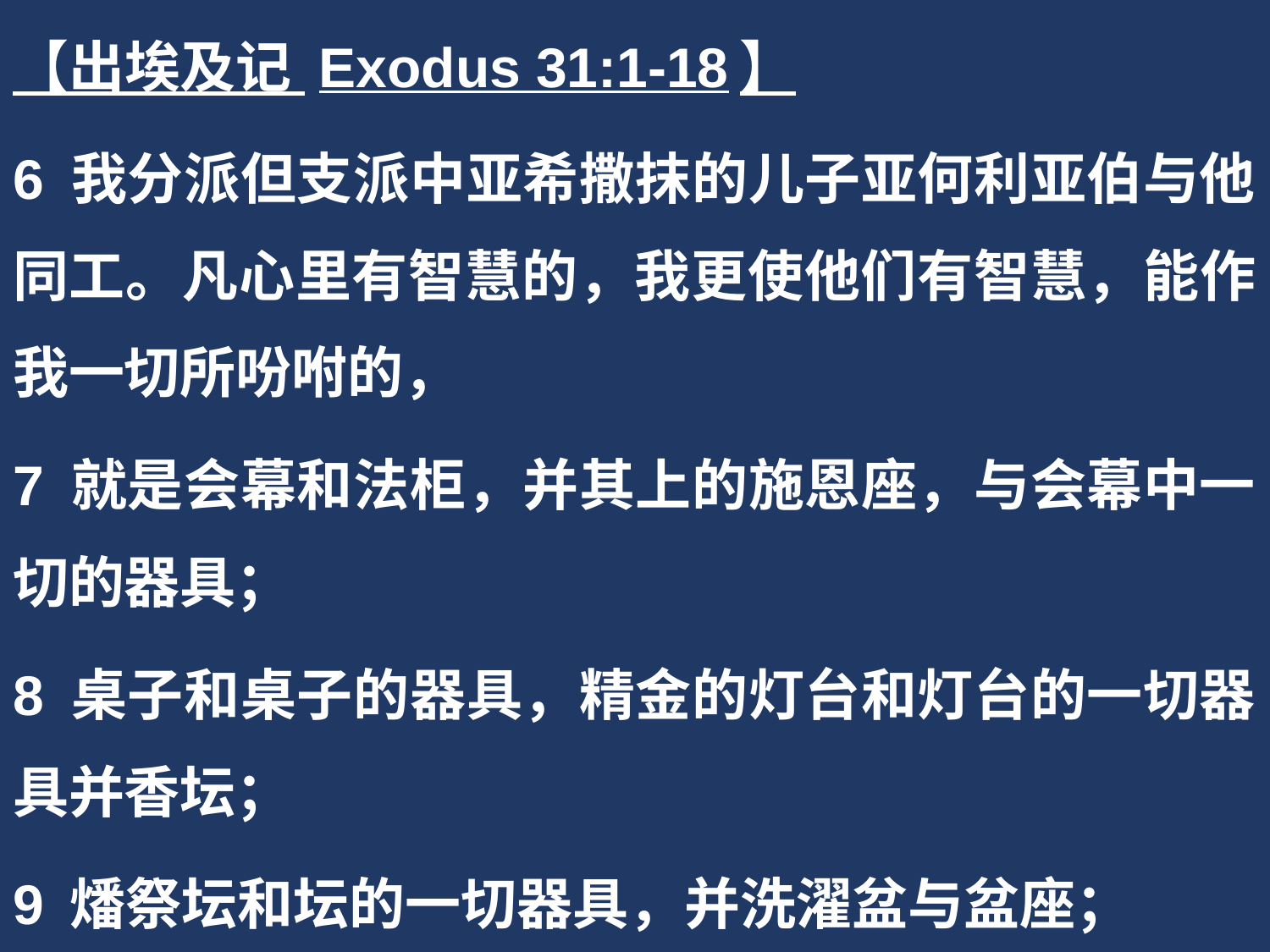

【出埃及记 Exodus 31:1-18】
6 我分派但支派中亚希撒抹的儿子亚何利亚伯与他同工。凡心里有智慧的，我更使他们有智慧，能作我一切所吩咐的，
7 就是会幕和法柜，并其上的施恩座，与会幕中一切的器具；
8 桌子和桌子的器具，精金的灯台和灯台的一切器具并香坛；
9 燔祭坛和坛的一切器具，并洗濯盆与盆座；